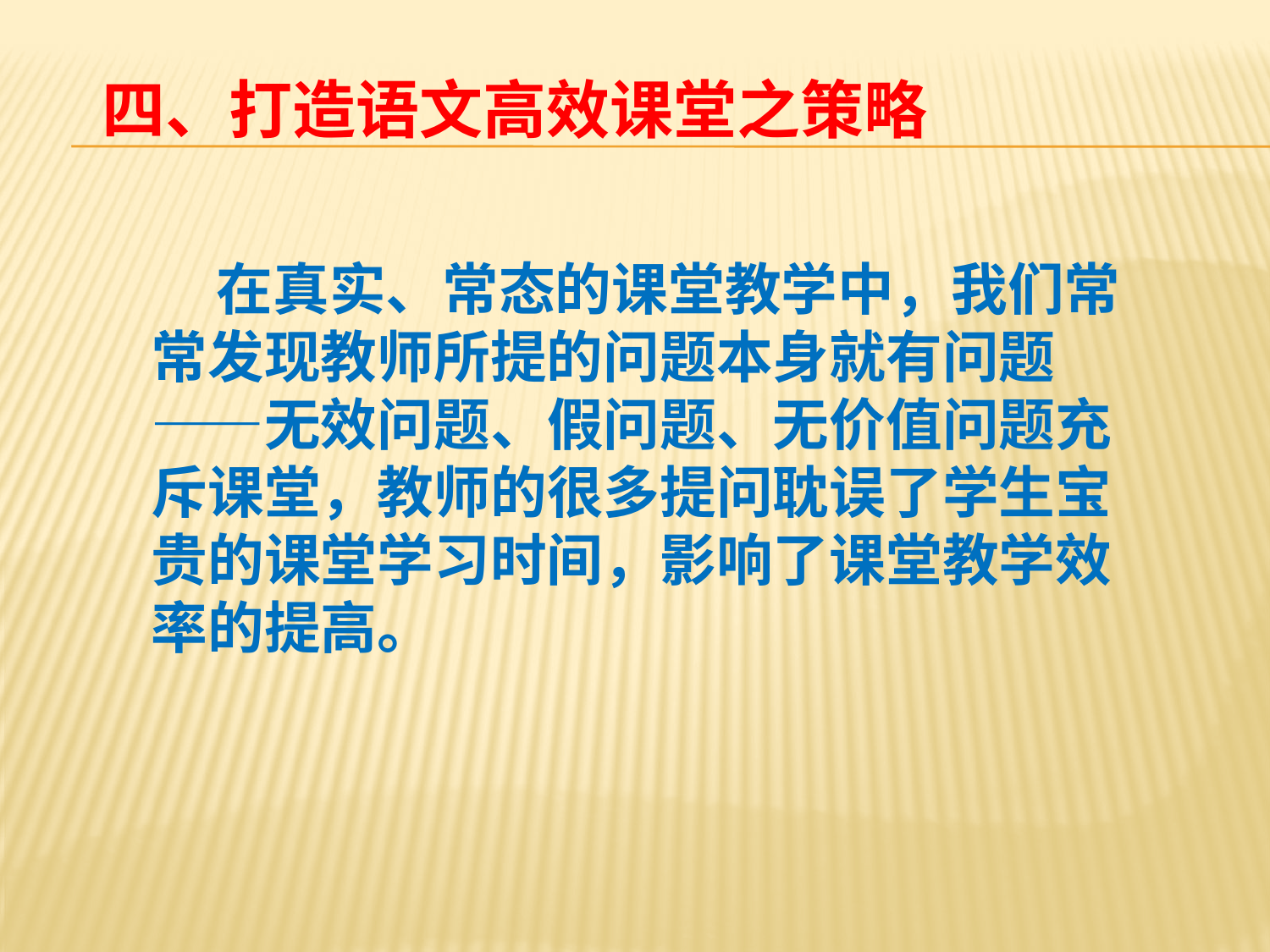

# 四、打造语文高效课堂之策略
    在真实、常态的课堂教学中，我们常常发现教师所提的问题本身就有问题——无效问题、假问题、无价值问题充斥课堂，教师的很多提问耽误了学生宝贵的课堂学习时间，影响了课堂教学效率的提高。